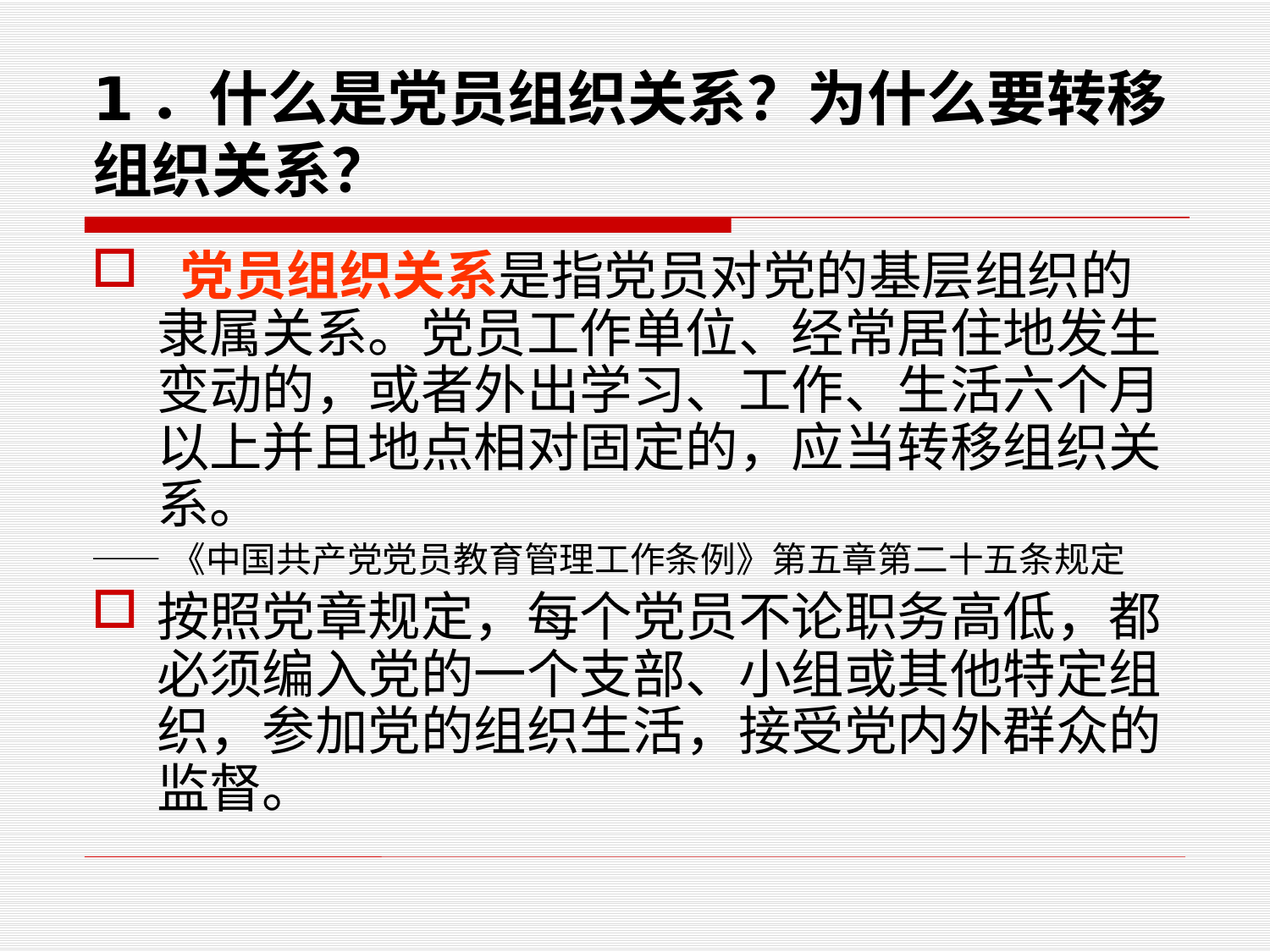

# 1．什么是党员组织关系？为什么要转移组织关系？
 党员组织关系是指党员对党的基层组织的隶属关系。党员工作单位、经常居住地发生变动的，或者外出学习、工作、生活六个月以上并且地点相对固定的，应当转移组织关系。
——《中国共产党党员教育管理工作条例》第五章第二十五条规定
按照党章规定，每个党员不论职务高低，都必须编入党的一个支部、小组或其他特定组织，参加党的组织生活，接受党内外群众的监督。